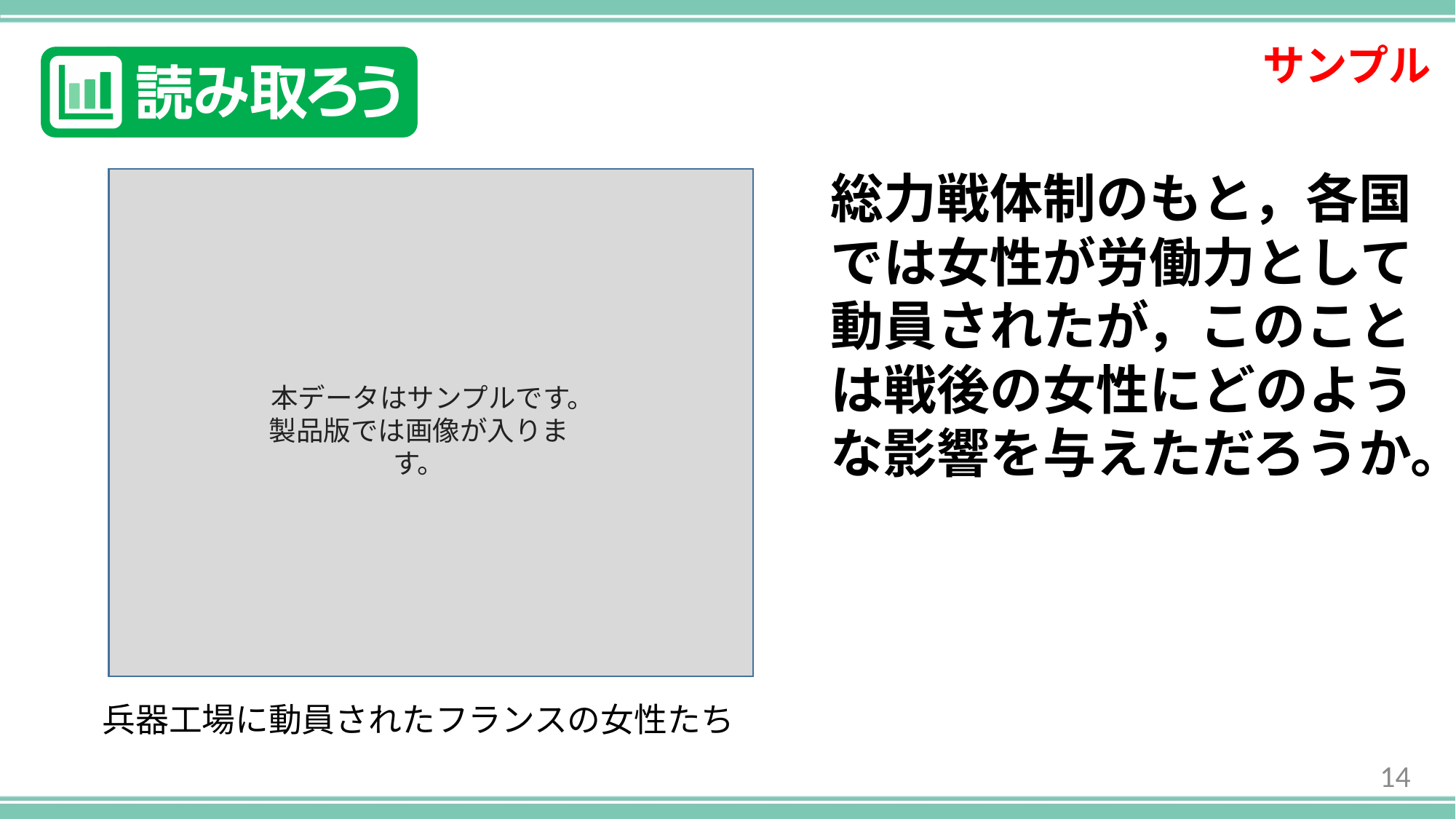

サンプル
総力戦体制のもと，各国では女性が労働力として動員されたが，このことは戦後の女性にどのような影響を与えただろうか。

本データはサンプルです。製品版では画像が入ります。
兵器工場に動員されたフランスの女性たち